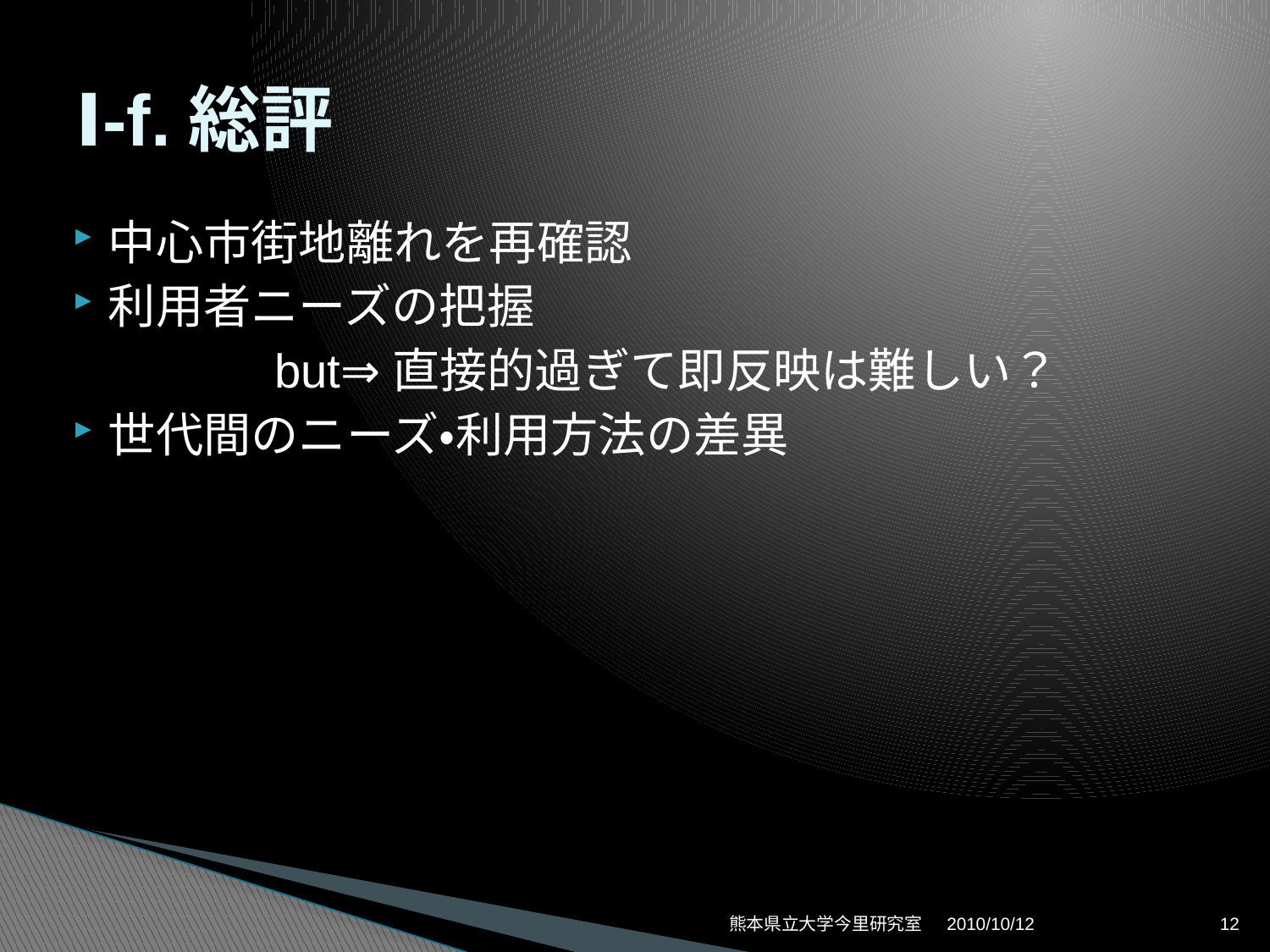

# Ⅰ-f.総評
中心市街地離れを再確認
利用者ニーズの把握
　　　　but⇒直接的過ぎて即反映は難しい？
世代間のニーズ・利用方法の差異

熊本県立大学今里研究室
2010/10/12
12